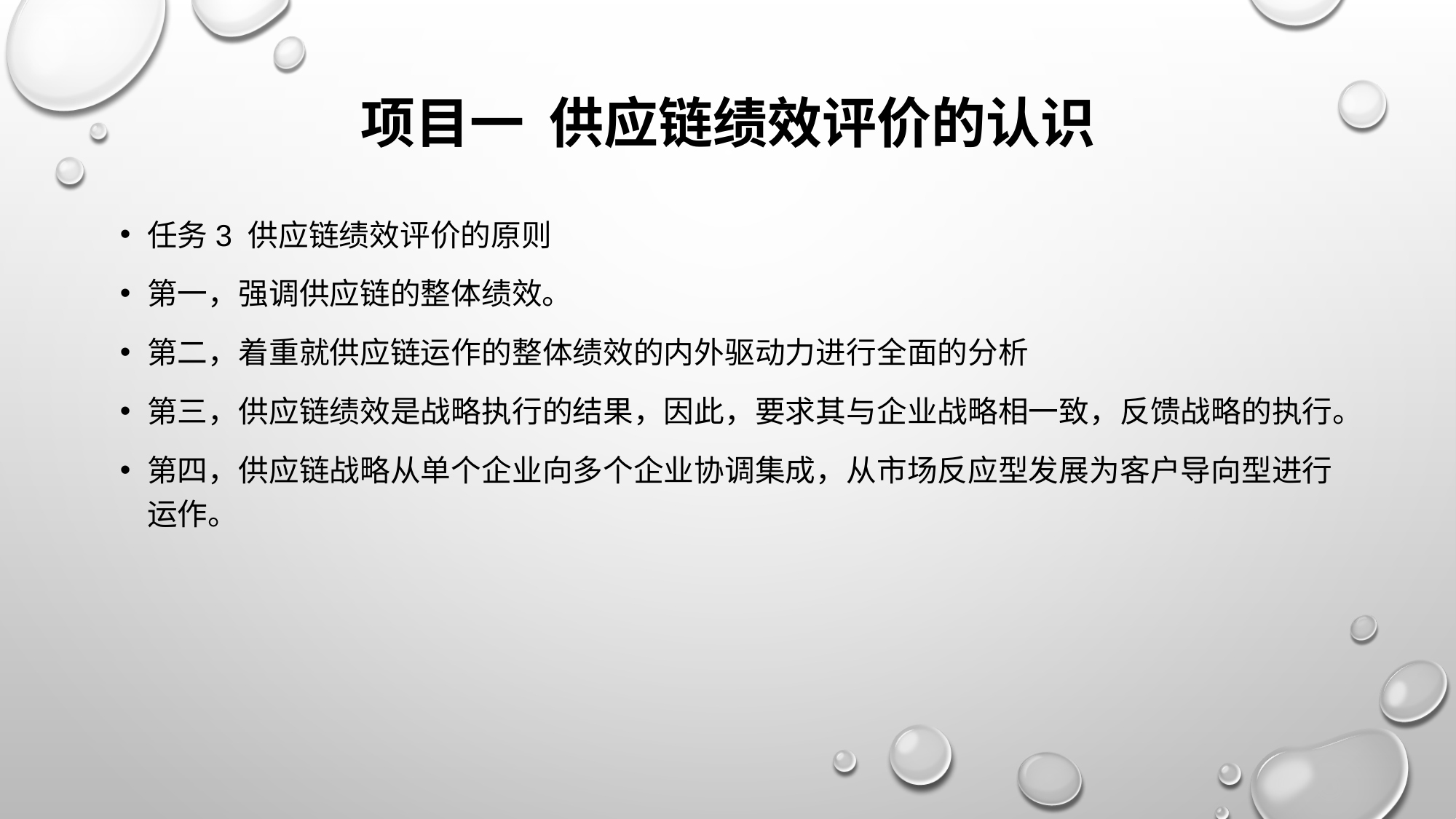

# 项目一  供应链绩效评价的认识
任务3 供应链绩效评价的原则
第一，强调供应链的整体绩效。
第二，着重就供应链运作的整体绩效的内外驱动力进行全面的分析
第三，供应链绩效是战略执行的结果，因此，要求其与企业战略相一致，反馈战略的执行。
第四，供应链战略从单个企业向多个企业协调集成，从市场反应型发展为客户导向型进行运作。